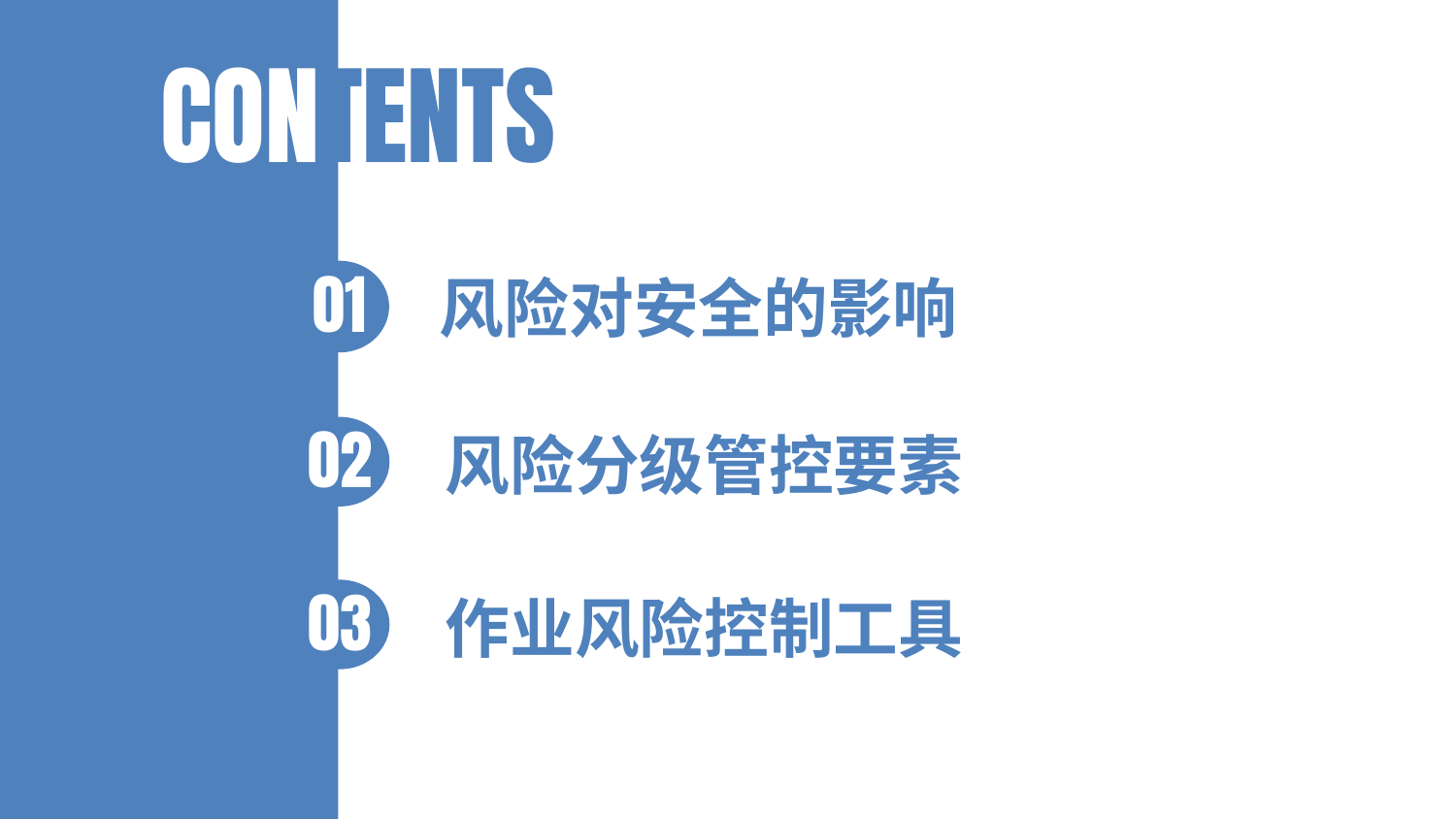

CONTENTS
01
风险对安全的影响
02
风险分级管控要素
03
作业风险控制工具